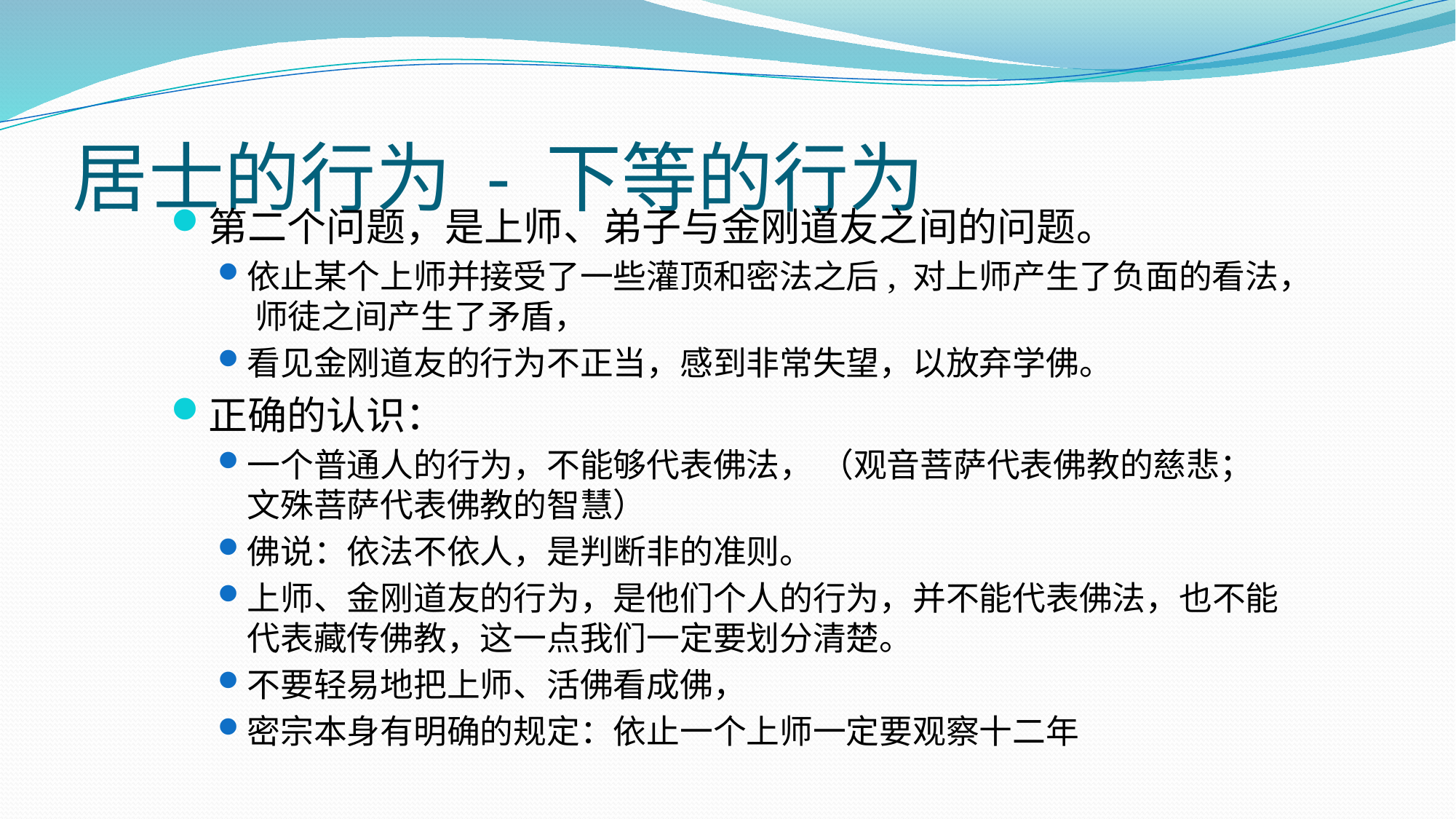

# 居士的行为 - 下等的行为
第二个问题，是上师、弟子与金刚道友之间的问题。
依止某个上师并接受了一些灌顶和密法之后, 对上师产生了负面的看法， 师徒之间产生了矛盾，
看见金刚道友的行为不正当，感到非常失望，以放弃学佛。
正确的认识：
一个普通人的行为，不能够代表佛法， （观音菩萨代表佛教的慈悲；文殊菩萨代表佛教的智慧）
佛说：依法不依人，是判断非的准则。
上师、金刚道友的行为，是他们个人的行为，并不能代表佛法，也不能代表藏传佛教，这一点我们一定要划分清楚。
不要轻易地把上师、活佛看成佛，
密宗本身有明确的规定：依止一个上师一定要观察十二年